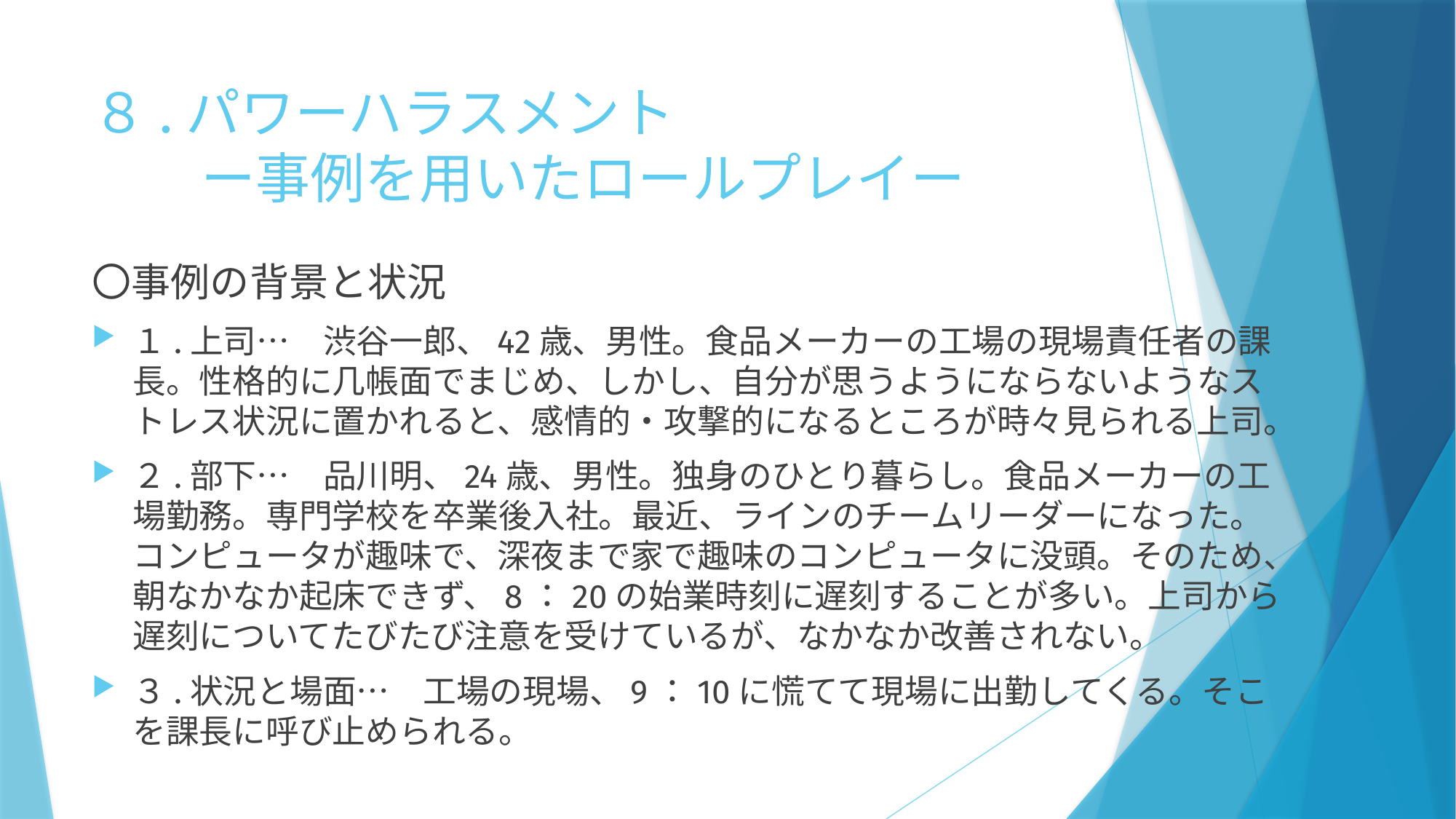

# ８.パワーハラスメント 　　ー事例を用いたロールプレイー
〇事例の背景と状況
１.上司…　渋谷一郎、42歳、男性。食品メーカーの工場の現場責任者の課長。性格的に几帳面でまじめ、しかし、自分が思うようにならないようなストレス状況に置かれると、感情的・攻撃的になるところが時々見られる上司。
２.部下…　品川明、24歳、男性。独身のひとり暮らし。食品メーカーの工場勤務。専門学校を卒業後入社。最近、ラインのチームリーダーになった。コンピュータが趣味で、深夜まで家で趣味のコンピュータに没頭。そのため、朝なかなか起床できず、8：20の始業時刻に遅刻することが多い。上司から遅刻についてたびたび注意を受けているが、なかなか改善されない。
３.状況と場面…　工場の現場、9：10に慌てて現場に出勤してくる。そこを課長に呼び止められる。